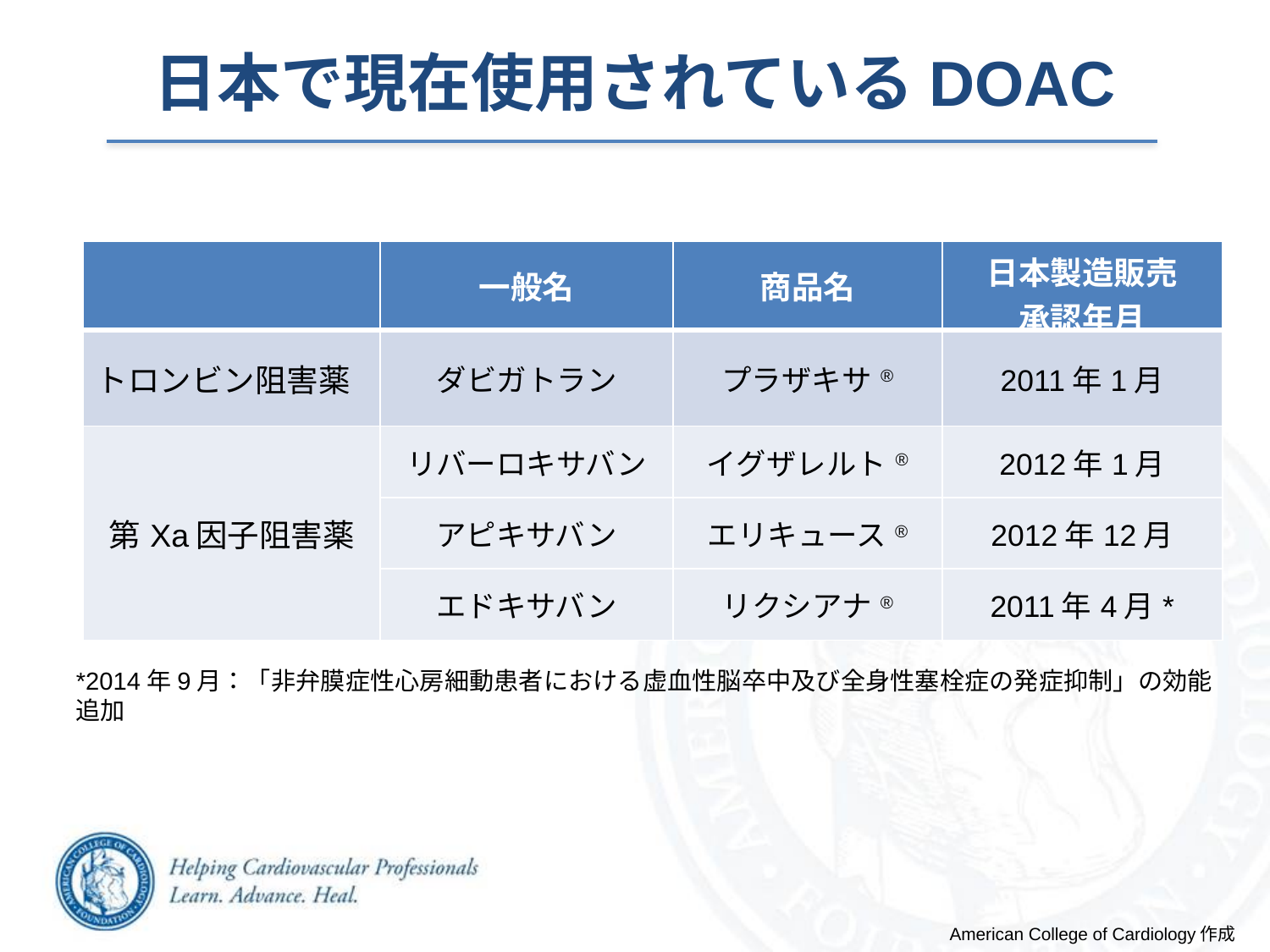

# 日本で現在使用されているDOAC
|  | 一般名 | 商品名 | 日本製造販売 承認年月 |
| --- | --- | --- | --- |
| トロンビン阻害薬 | ダビガトラン | プラザキサ® | 2011年1月 |
| 第Xa因子阻害薬 | リバーロキサバン | イグザレルト® | 2012年1月 |
|  | アピキサバン | エリキュース® | 2012年12月 |
|  | エドキサバン | リクシアナ® | 2011年4月\* |
*2014年9月：「非弁膜症性心房細動患者における虚血性脳卒中及び全身性塞栓症の発症抑制」の効能追加
American College of Cardiology作成